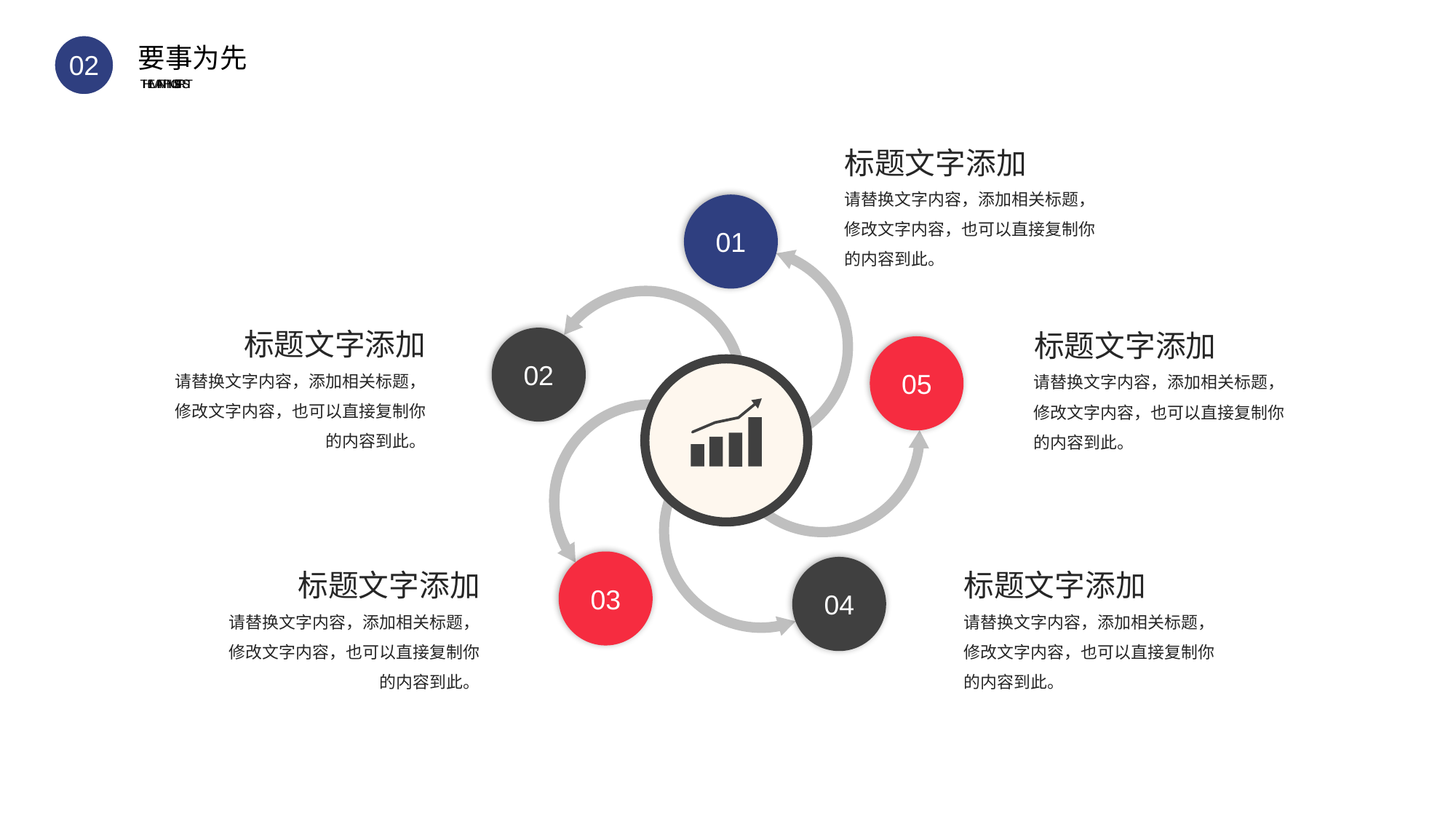

BY YUSHEN

02
要事为先
THE MAIN THING IS FIRST
标题文字添加
请替换文字内容，添加相关标题，修改文字内容，也可以直接复制你的内容到此。
01

02
05

03
04
标题文字添加
请替换文字内容，添加相关标题，修改文字内容，也可以直接复制你的内容到此。
标题文字添加
请替换文字内容，添加相关标题，修改文字内容，也可以直接复制你的内容到此。
标题文字添加
请替换文字内容，添加相关标题，修改文字内容，也可以直接复制你的内容到此。
标题文字添加
请替换文字内容，添加相关标题，修改文字内容，也可以直接复制你的内容到此。